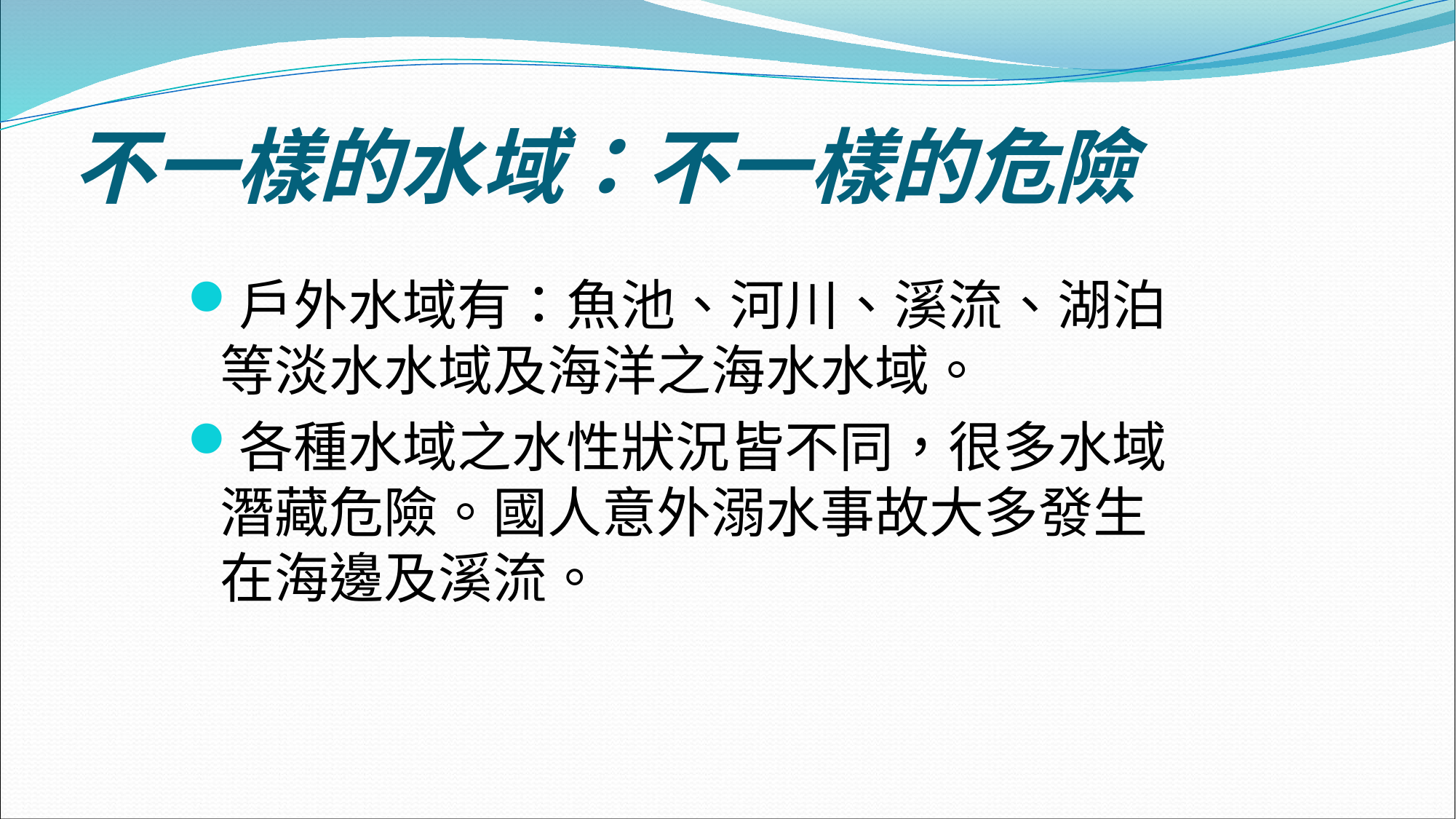

不一樣的水域：不一樣的危險
戶外水域有：魚池、河川、溪流、湖泊等淡水水域及海洋之海水水域。
各種水域之水性狀況皆不同，很多水域潛藏危險。國人意外溺水事故大多發生在海邊及溪流。